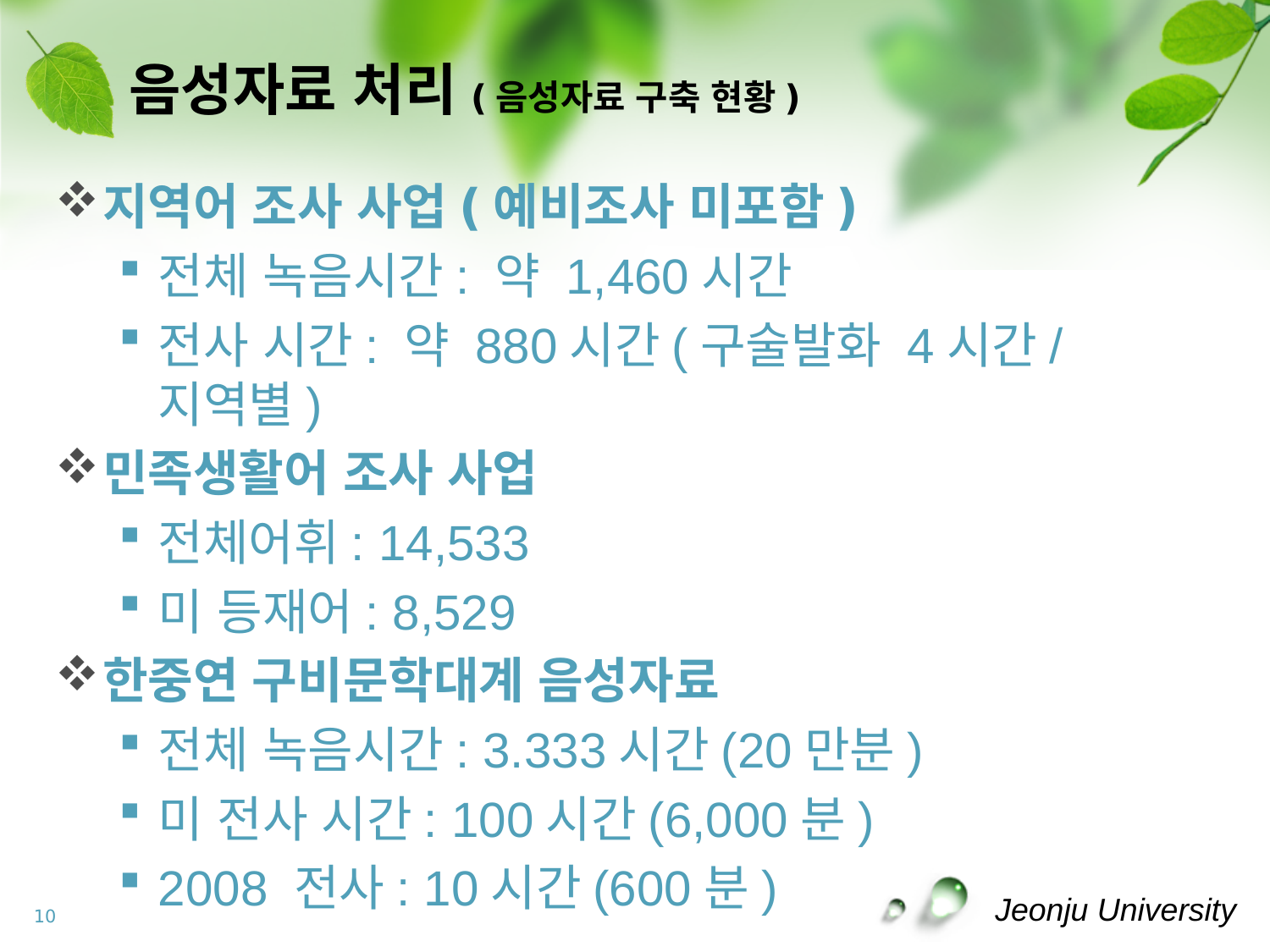

# 음성자료 처리(음성자료 구축 현황)
지역어 조사 사업(예비조사 미포함)
전체 녹음시간: 약 1,460시간
전사 시간: 약 880시간(구술발화 4시간/지역별)
민족생활어 조사 사업
전체어휘: 14,533
미 등재어: 8,529
한중연 구비문학대계 음성자료
전체 녹음시간: 3.333시간(20만분)
미 전사 시간: 100시간(6,000분)
2008 전사: 10시간(600분)
10